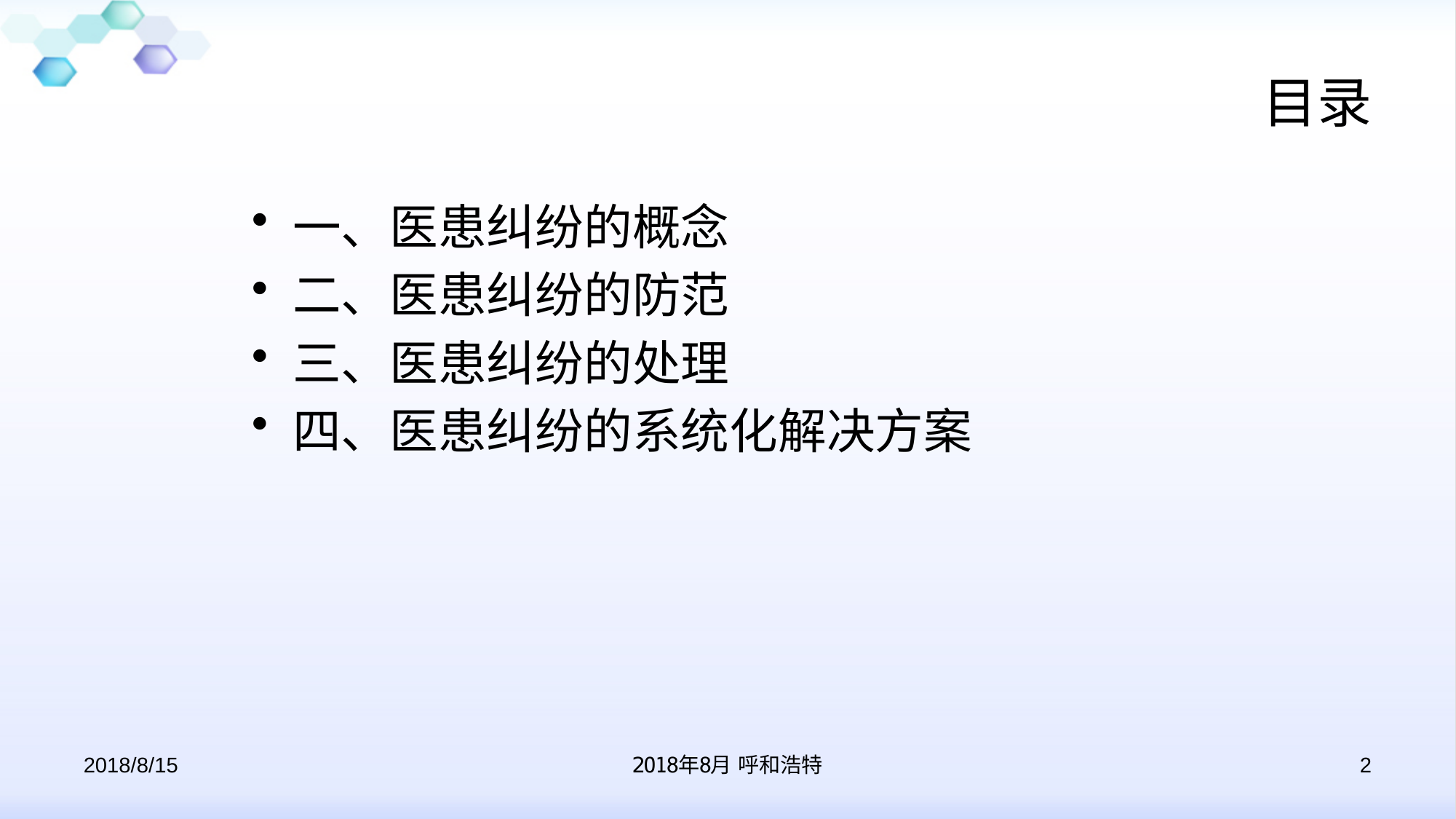

# 目录
一、医患纠纷的概念
二、医患纠纷的防范
三、医患纠纷的处理
四、医患纠纷的系统化解决方案
2018/8/15
2018年8月 呼和浩特
2